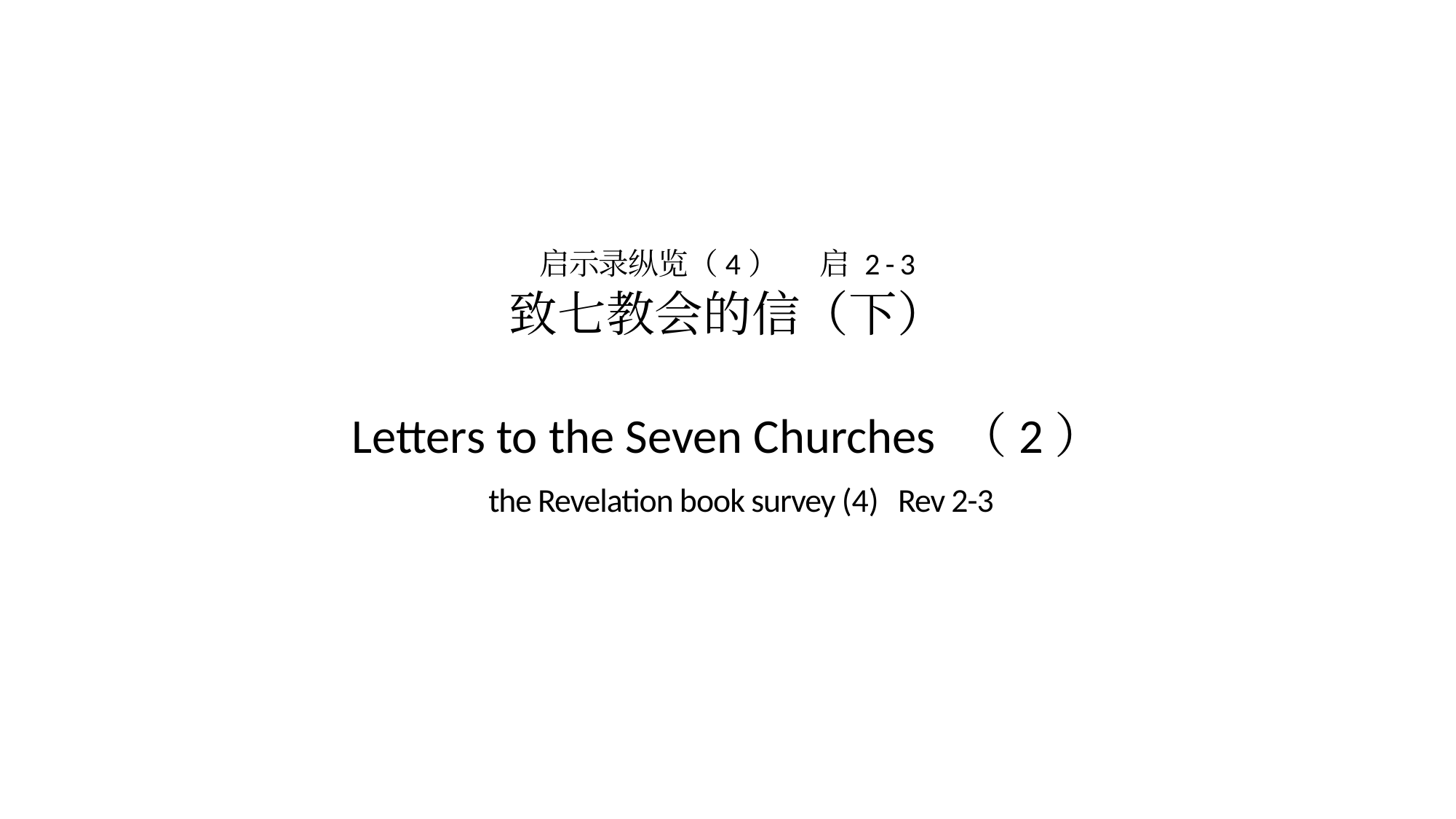

# 启示录纵览（4）      启 2 - 3 致七教会的信（下） Letters to the Seven Churches （2） the Revelation book survey (4)   Rev 2-3